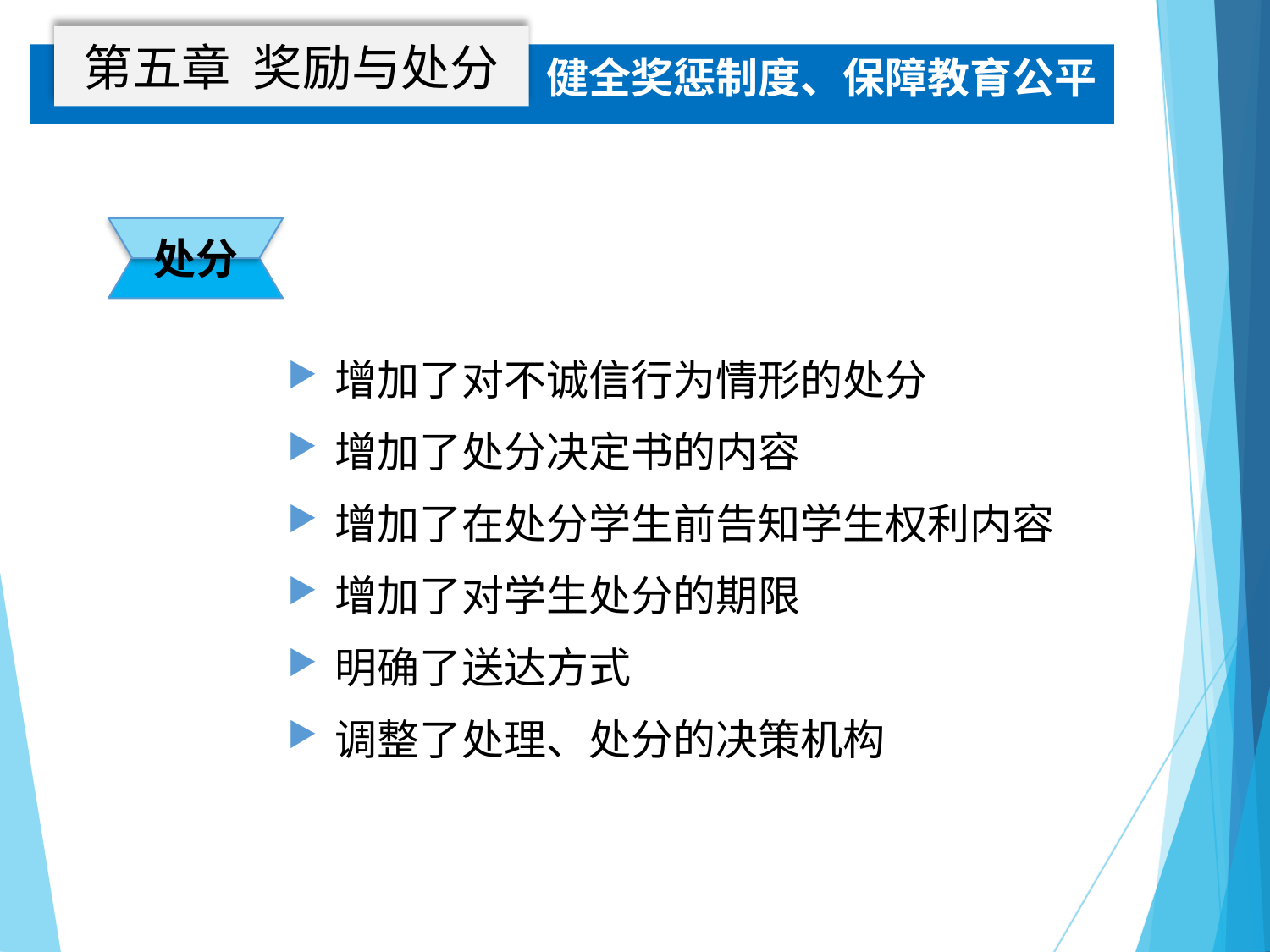

第五章  奖励与处分
健全奖惩制度、保障教育公平

处分

增加了对不诚信行为情形的处分
增加了处分决定书的内容
增加了在处分学生前告知学生权利内容
增加了对学生处分的期限
明确了送达方式
调整了处理、处分的决策机构